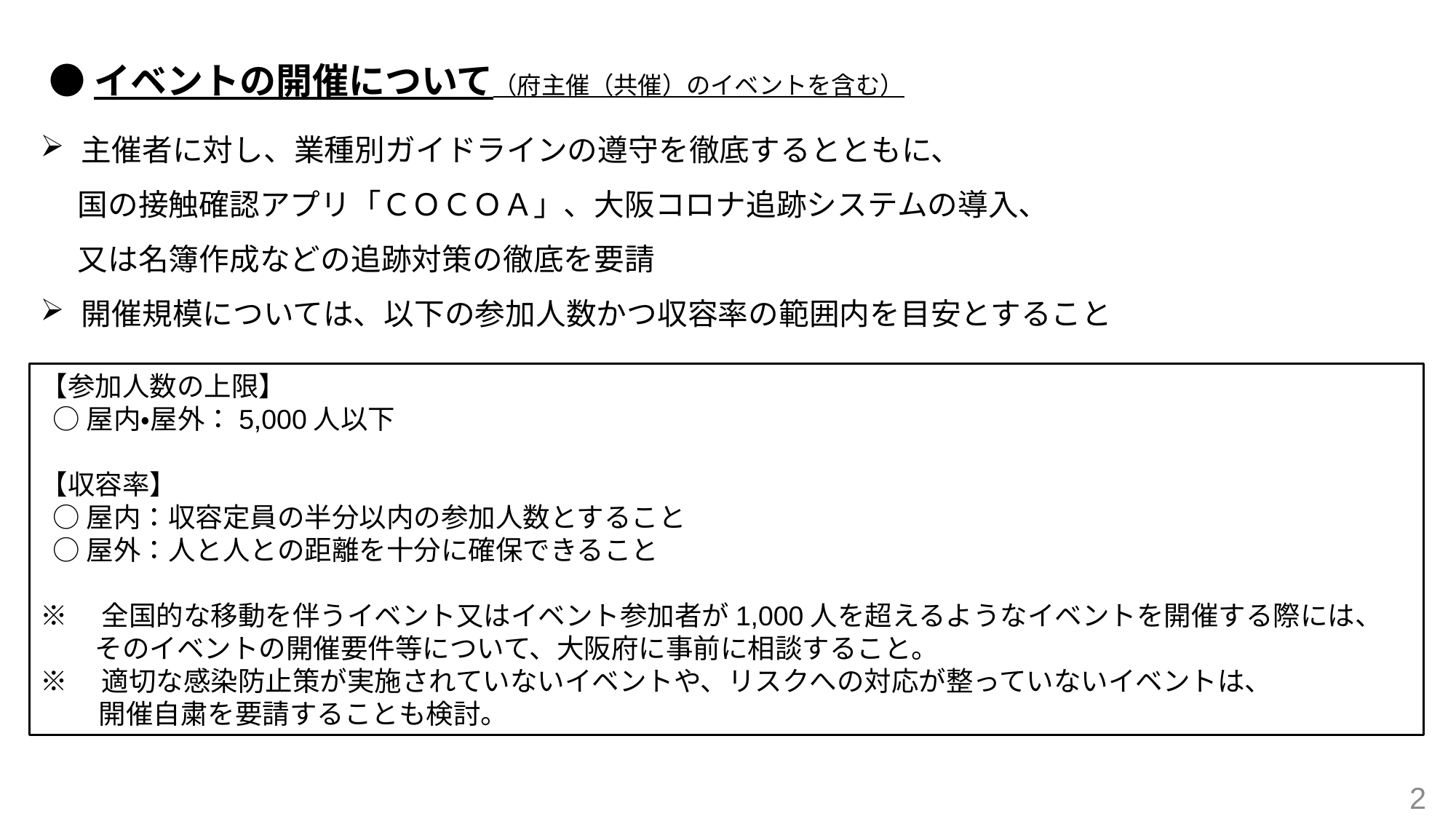

●イベントの開催について（府主催（共催）のイベントを含む）
主催者に対し、業種別ガイドラインの遵守を徹底するとともに、
　 国の接触確認アプリ「ＣＯＣＯＡ」、大阪コロナ追跡システムの導入、
　 又は名簿作成などの追跡対策の徹底を要請
開催規模については、以下の参加人数かつ収容率の範囲内を目安とすること
【参加人数の上限】
  ○屋内・屋外：5,000人以下

【収容率】
  ○屋内：収容定員の半分以内の参加人数とすること
  ○屋外：人と人との距離を十分に確保できること

※　全国的な移動を伴うイベント又はイベント参加者が1,000人を超えるようなイベントを開催する際には、
　　そのイベントの開催要件等について、大阪府に事前に相談すること。
※　適切な感染防止策が実施されていないイベントや、リスクへの対応が整っていないイベントは、
   　 開催自粛を要請することも検討。
2